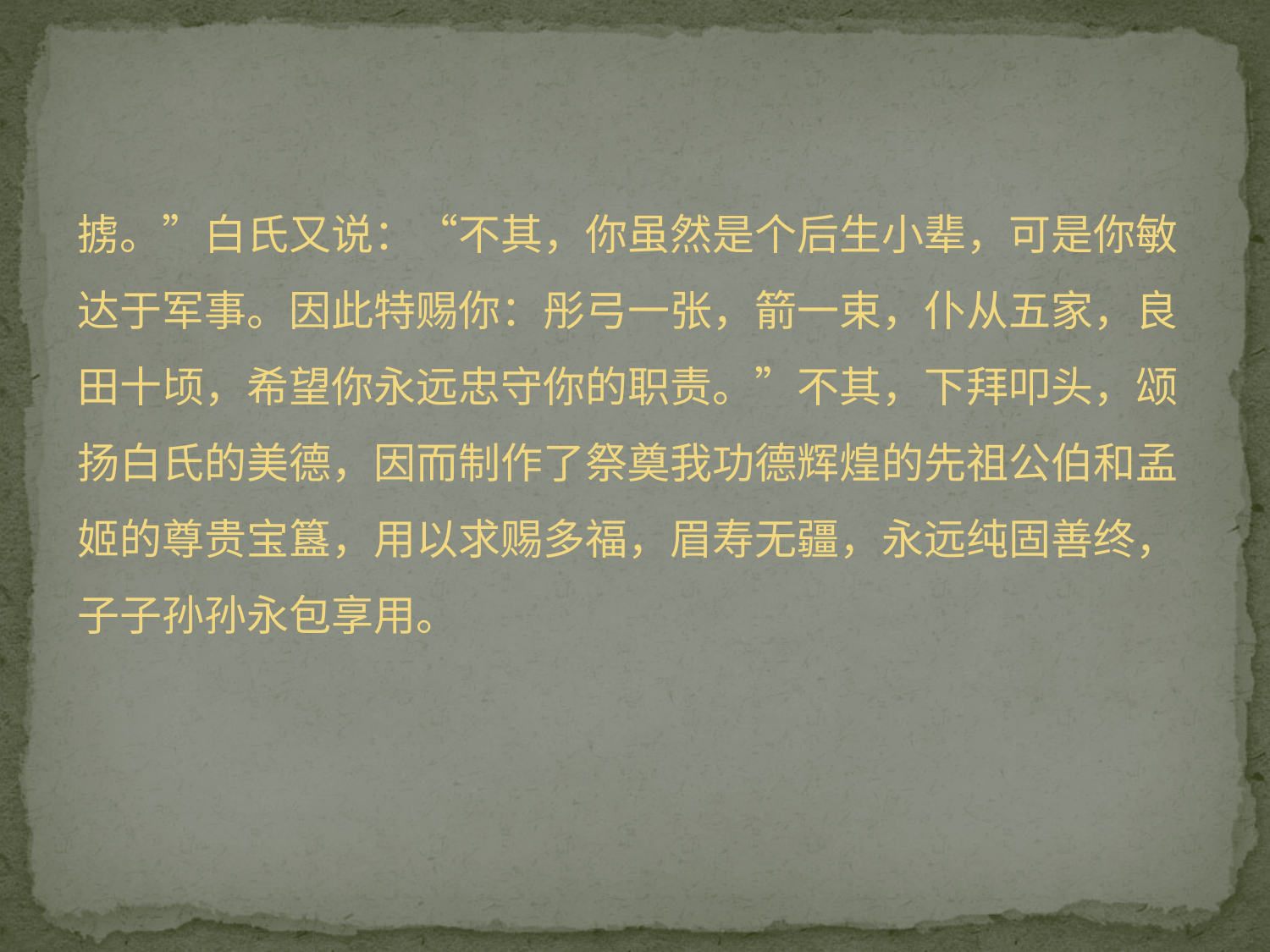

掳。”白氏又说：“不其，你虽然是个后生小辈，可是你敏达于军事。因此特赐你：彤弓一张，箭一束，仆从五家，良田十顷，希望你永远忠守你的职责。”不其，下拜叩头，颂扬白氏的美德，因而制作了祭奠我功德辉煌的先祖公伯和孟姬的尊贵宝簋，用以求赐多福，眉寿无疆，永远纯固善终，子子孙孙永包享用。